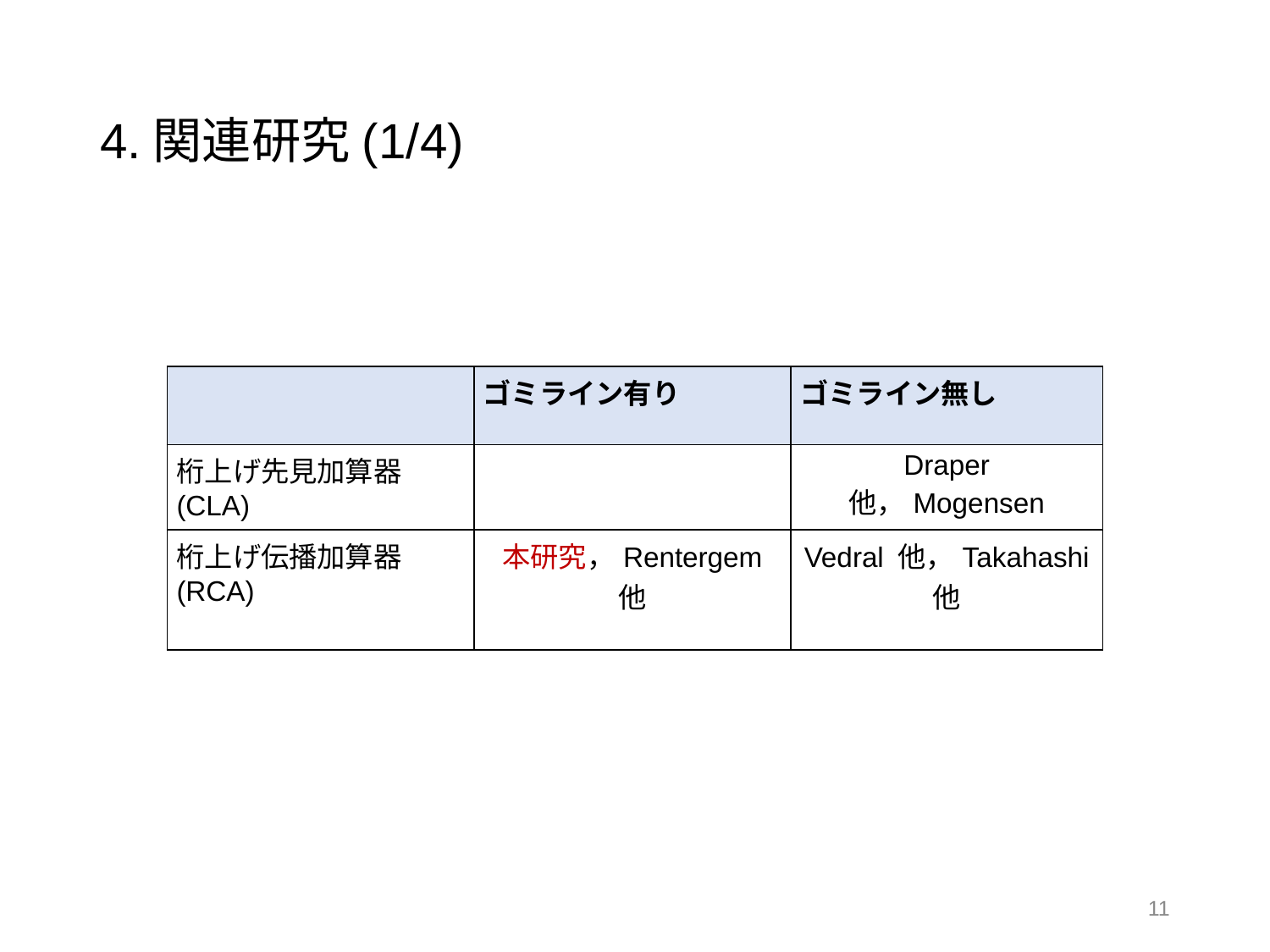

# 4.関連研究(1/4)
|  | ゴミライン有り | ゴミライン無し |
| --- | --- | --- |
| 桁上げ先見加算器(CLA) |  | Draper 他，Mogensen |
| 桁上げ伝播加算器(RCA) | 本研究，Rentergem 他 | Vedral 他，Takahashi 他 |
11